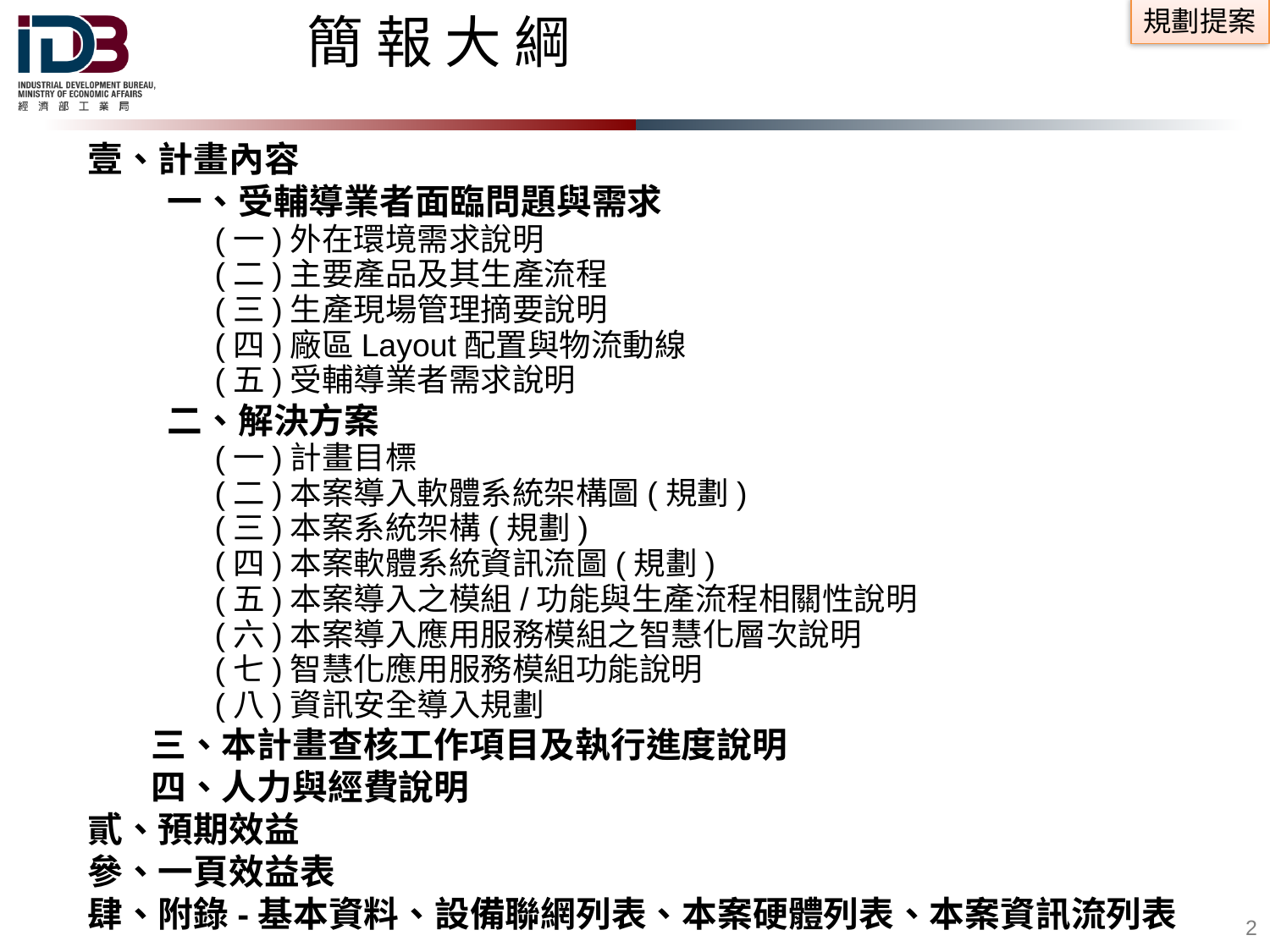

# 簡 報 大 綱
壹、計畫內容
 一、受輔導業者面臨問題與需求
(一)外在環境需求說明
(二)主要產品及其生產流程
(三)生產現場管理摘要說明
(四)廠區Layout配置與物流動線
(五)受輔導業者需求說明
 二、解決方案
(一)計畫目標
(二)本案導入軟體系統架構圖(規劃)
(三)本案系統架構(規劃)
(四)本案軟體系統資訊流圖(規劃)
(五)本案導入之模組/功能與生產流程相關性說明
(六)本案導入應用服務模組之智慧化層次說明
(七)智慧化應用服務模組功能說明
(八)資訊安全導入規劃
三、本計畫查核工作項目及執行進度說明
四、人力與經費說明
貳、預期效益
參、一頁效益表
肆、附錄-基本資料、設備聯網列表、本案硬體列表、本案資訊流列表

 三、本計畫查核工作項目及執行進度說明
 四、經費說明
貳、預期效益
一、量化效益
二、質化效益
參、基本資料
一、受輔導業者
二、輔導單位
三、本計畫一頁摘要說明資料

2